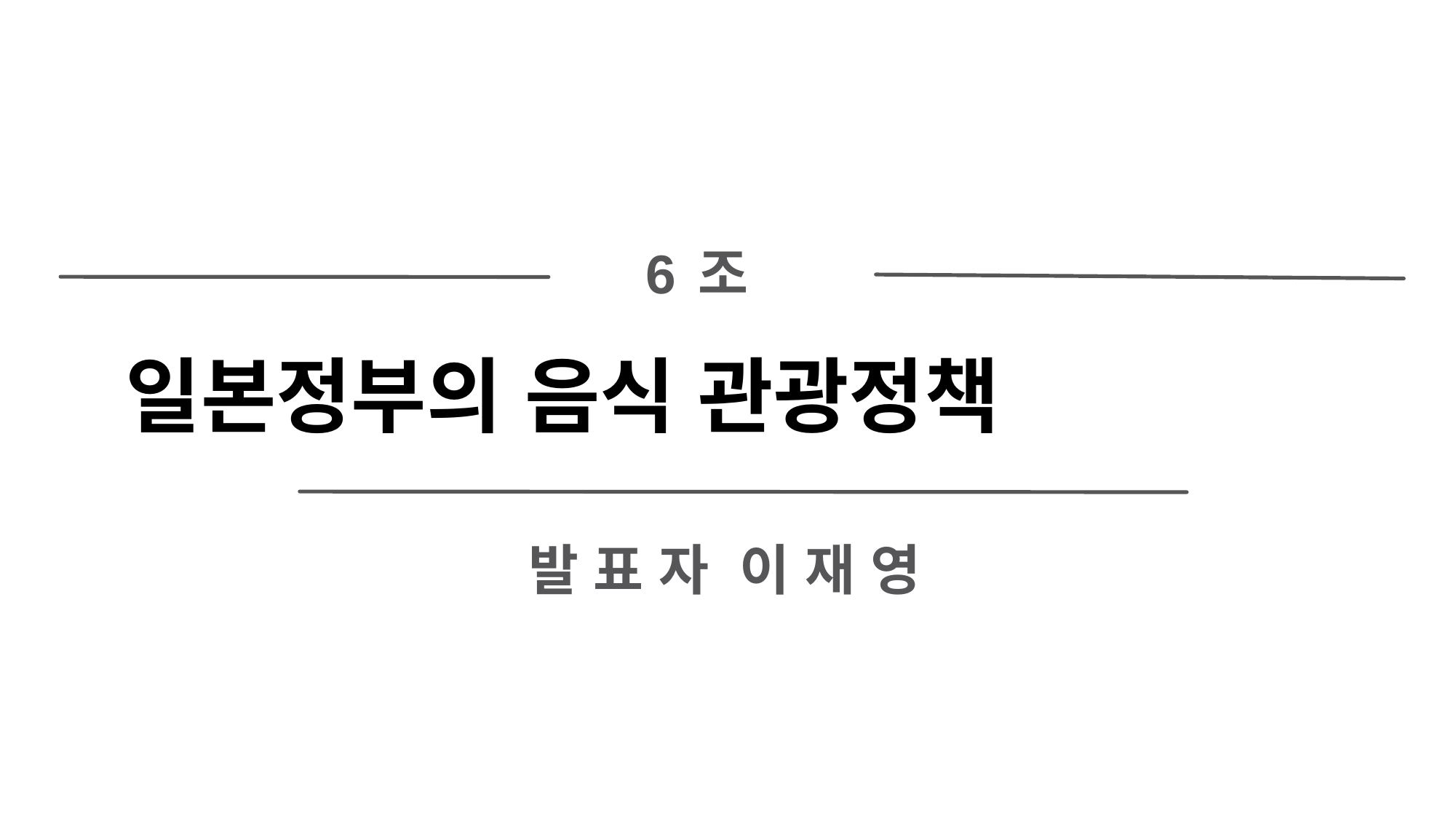

6조
일본정부의 음식 관광정책

발 표 자  이 재 영